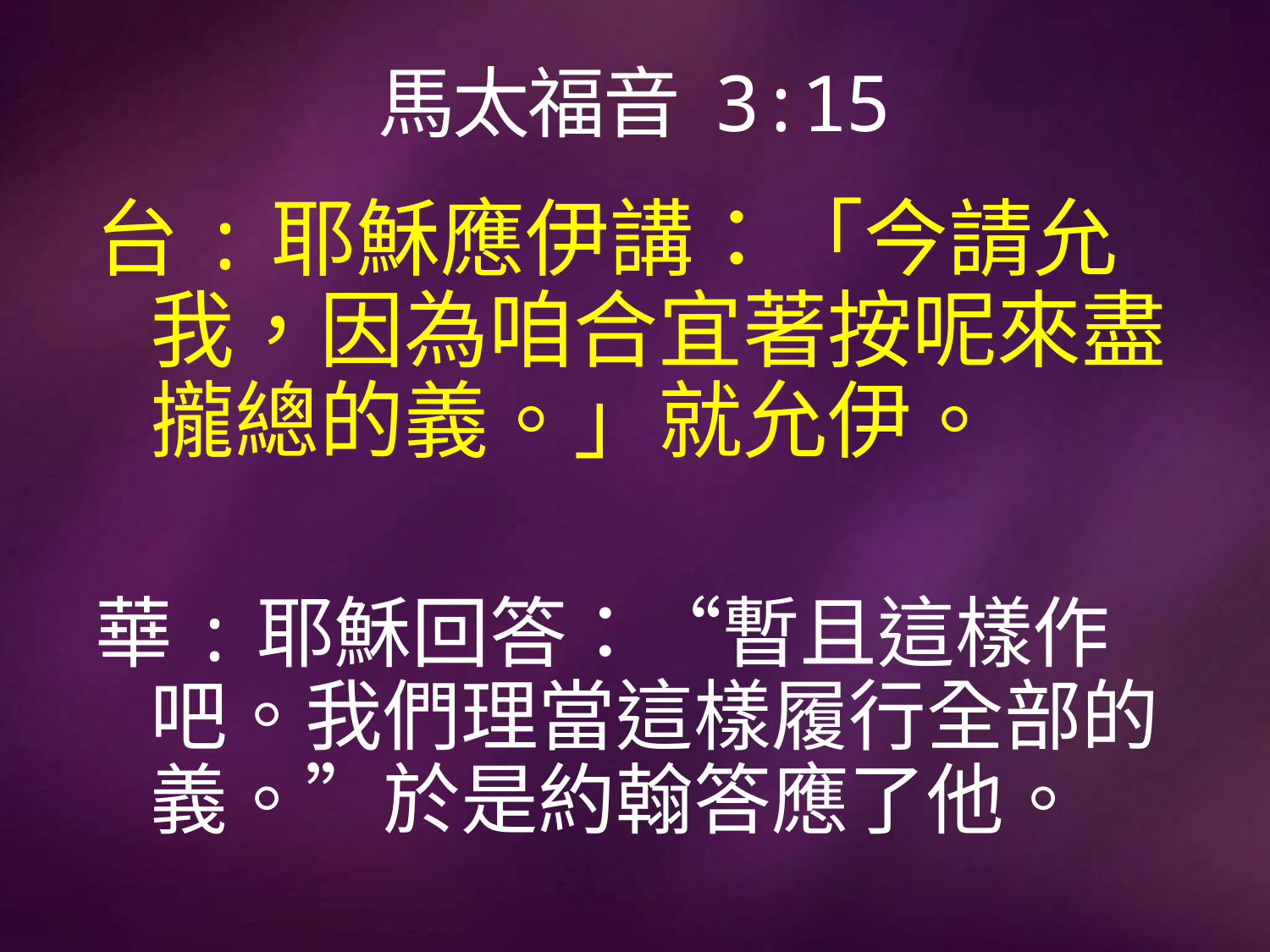

# 馬太福音 3:15
台:耶穌應伊講：「今請允我，因為咱合宜著按呢來盡攏總的義。」就允伊。

華:耶穌回答：“暫且這樣作吧。我們理當這樣履行全部的義。”於是約翰答應了他。